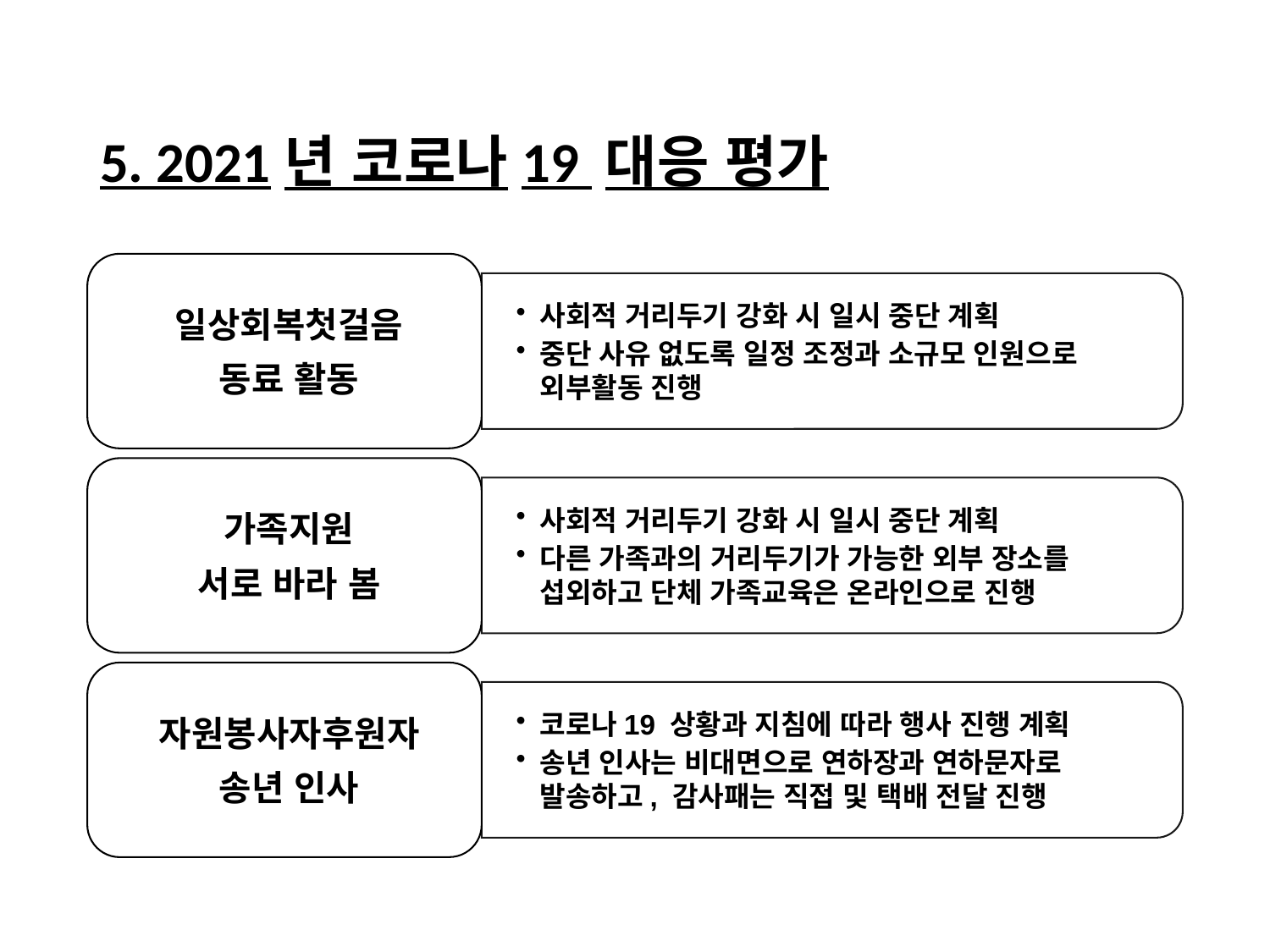

# 5. 2021년 코로나19 대응 평가
사회적 거리두기 강화 시 일시 중단 계획
중단 사유 없도록 일정 조정과 소규모 인원으로 외부활동 진행
일상회복첫걸음
동료 활동
사회적 거리두기 강화 시 일시 중단 계획
다른 가족과의 거리두기가 가능한 외부 장소를 섭외하고 단체 가족교육은 온라인으로 진행
가족지원
서로 바라 봄
코로나19 상황과 지침에 따라 행사 진행 계획
송년 인사는 비대면으로 연하장과 연하문자로 발송하고, 감사패는 직접 및 택배 전달 진행
자원봉사자후원자
송년 인사